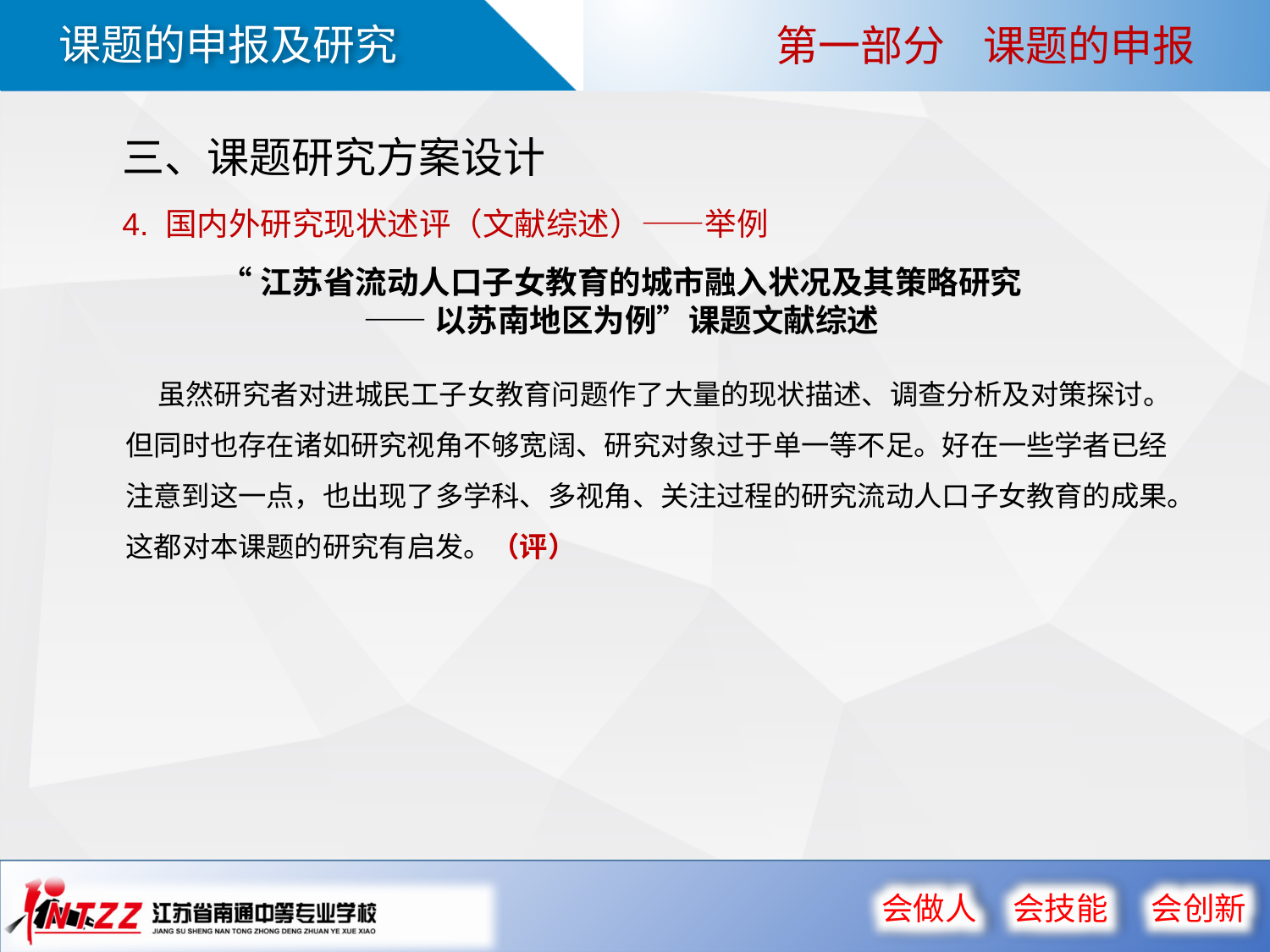

第一部分    课题的申报
三、课题研究方案设计
4. 国内外研究现状述评（文献综述）——举例

“江苏省流动人口子女教育的城市融入状况及其策略研究
——以苏南地区为例”课题文献综述
    虽然研究者对进城民工子女教育问题作了大量的现状描述、调查分析及对策探讨。但同时也存在诸如研究视角不够宽阔、研究对象过于单一等不足。好在一些学者已经注意到这一点，也出现了多学科、多视角、关注过程的研究流动人口子女教育的成果。这都对本课题的研究有启发。（评）